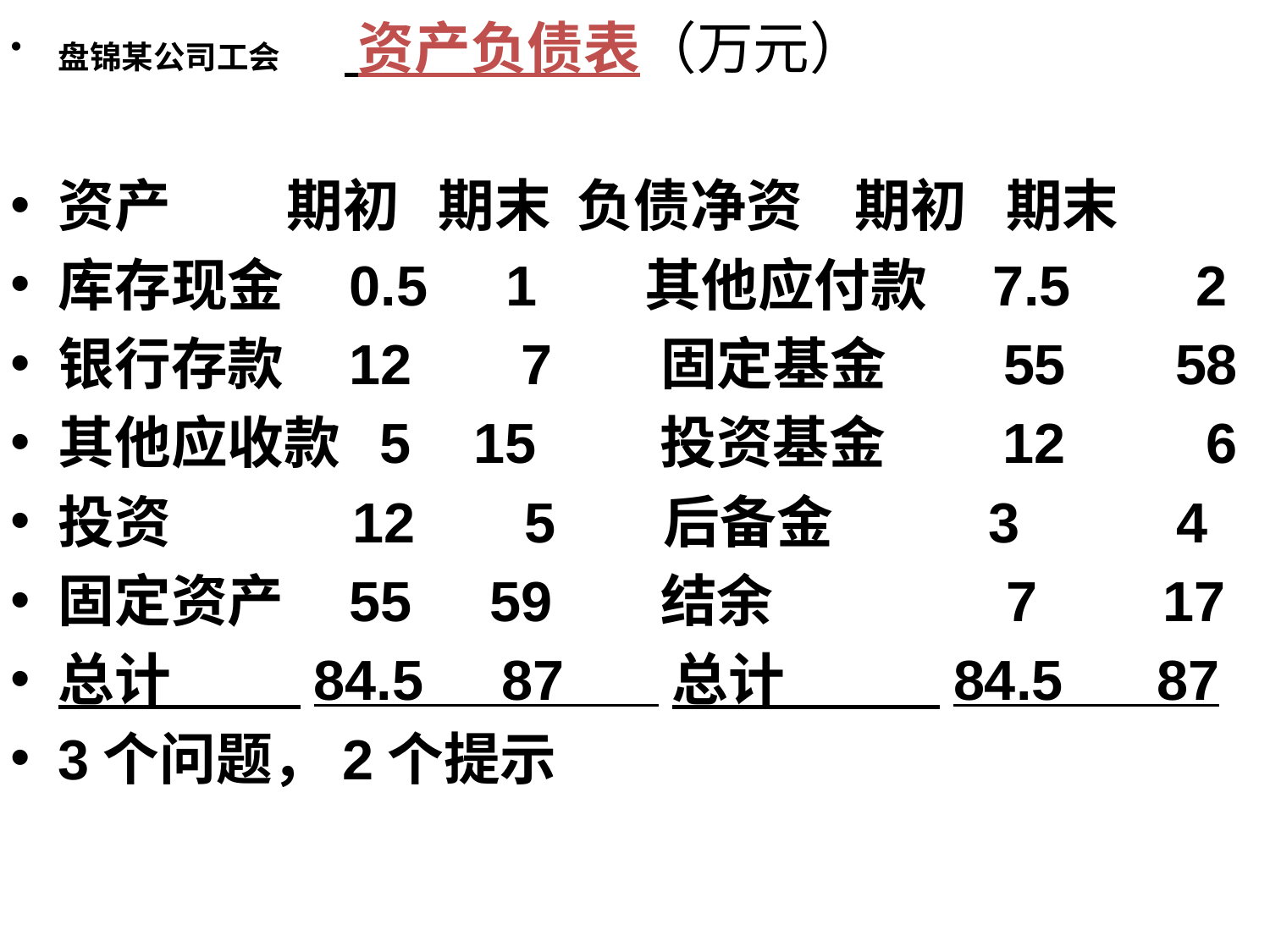

盘锦某公司工会      资产负债表（万元）

资产         期初   期末  负债净资    期初   期末
库存现金    0.5     1      其他应付款    7.5        2
银行存款    12       7      固定基金        55       58
其他应收款  5    15       投资基金        12         6
投资             12       5      后备金           3          4
固定资产    55     59      结余                 7        17
总计          84.5     87      总计            84.5      87
3个问题，2个提示

#